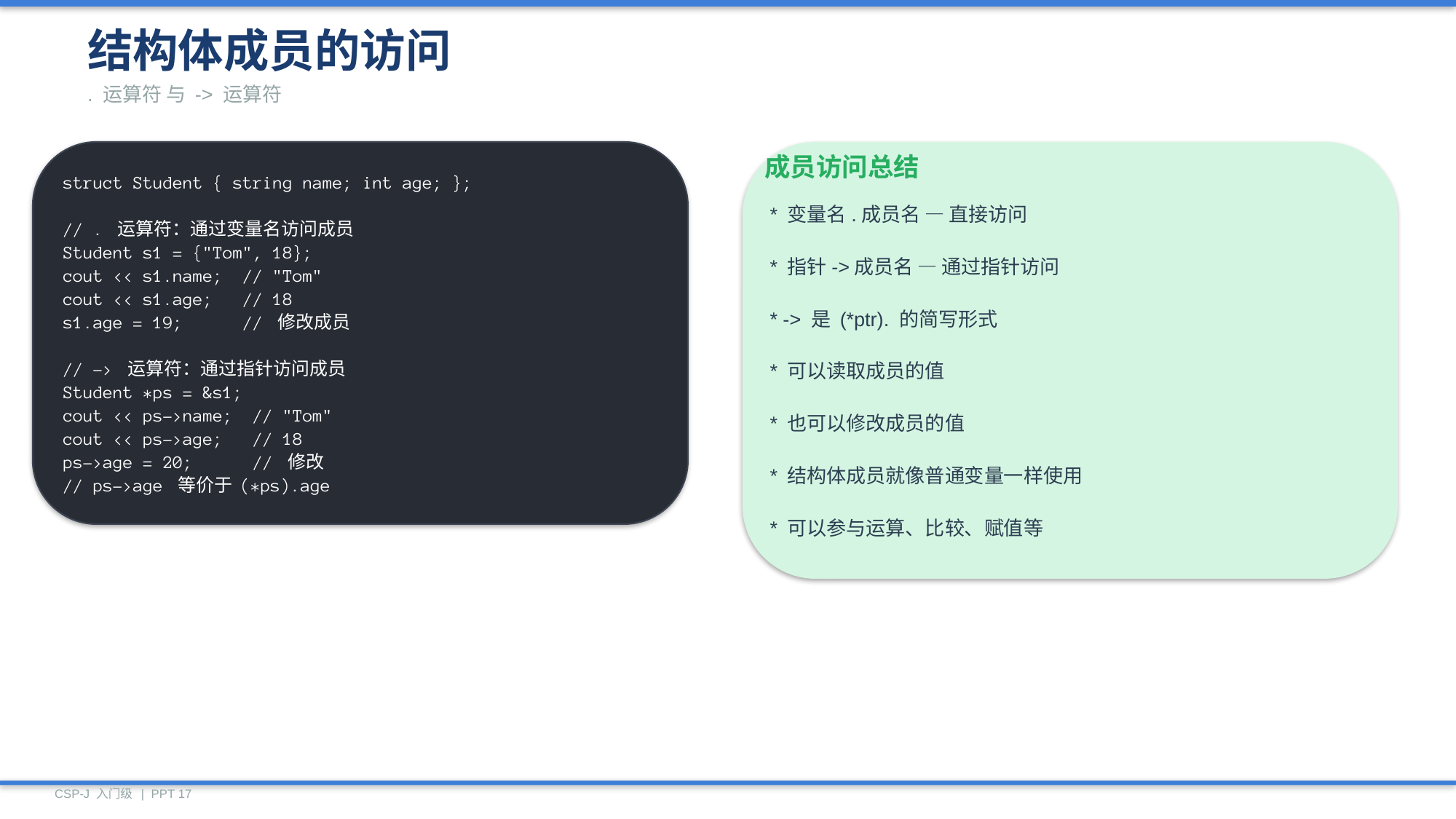

结构体成员的访问
. 运算符 与 -> 运算符
struct Student { string name; int age; };

// . 运算符：通过变量名访问成员
Student s1 = {"Tom", 18};
cout << s1.name;  // "Tom"
cout << s1.age;   // 18
s1.age = 19;      // 修改成员

// -> 运算符：通过指针访问成员
Student *ps = &s1;
cout << ps->name;  // "Tom"
cout << ps->age;   // 18
ps->age = 20;      // 修改
// ps->age 等价于 (*ps).age

成员访问总结
* 变量名.成员名 — 直接访问
* 指针->成员名 — 通过指针访问
* -> 是 (*ptr). 的简写形式
* 可以读取成员的值
* 也可以修改成员的值
* 结构体成员就像普通变量一样使用
* 可以参与运算、比较、赋值等

CSP-J 入门级  |  PPT 17